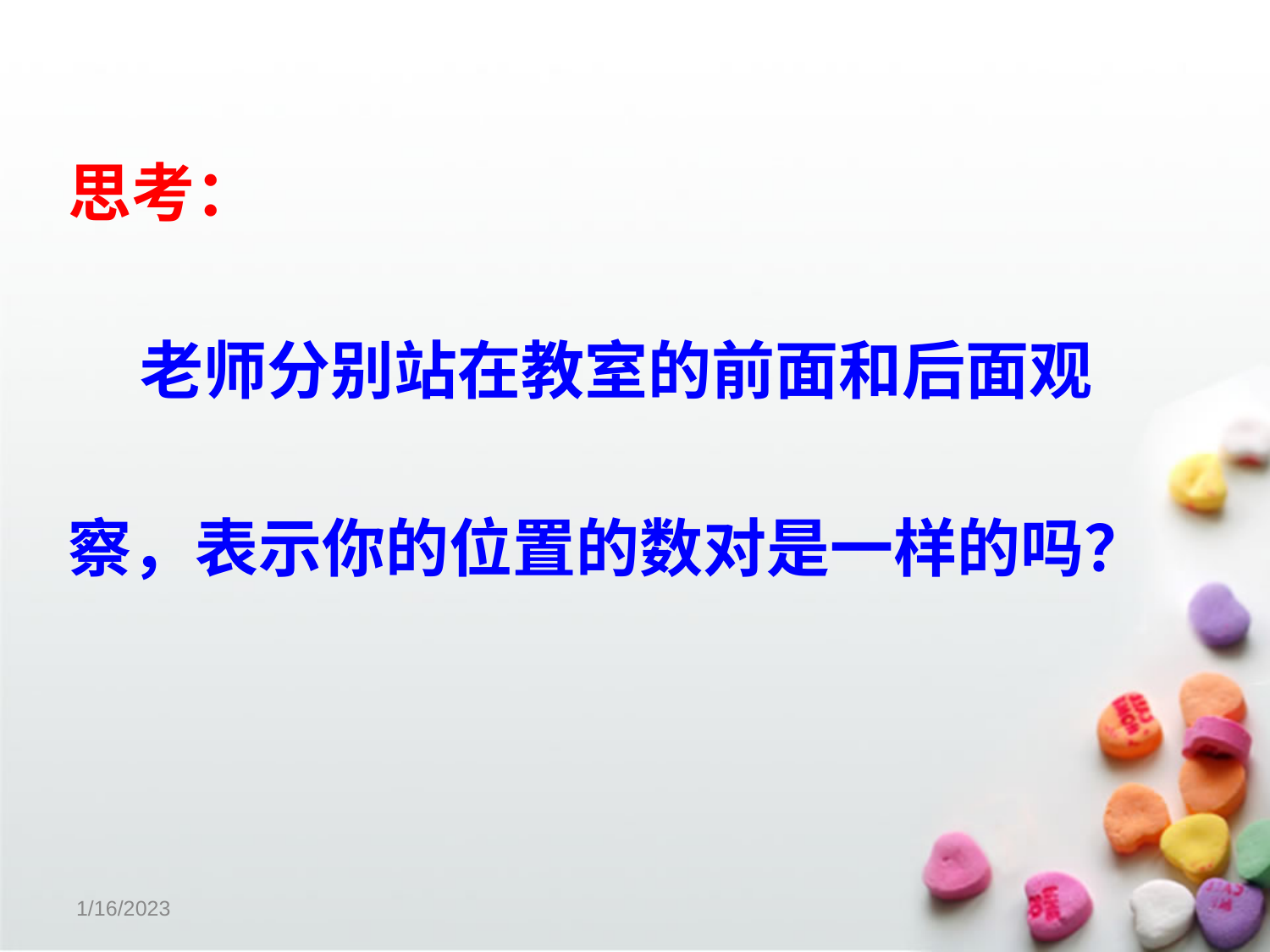

思考：

    老师分别站在教室的前面和后面观

察，表示你的位置的数对是一样的吗？
1/16/2023